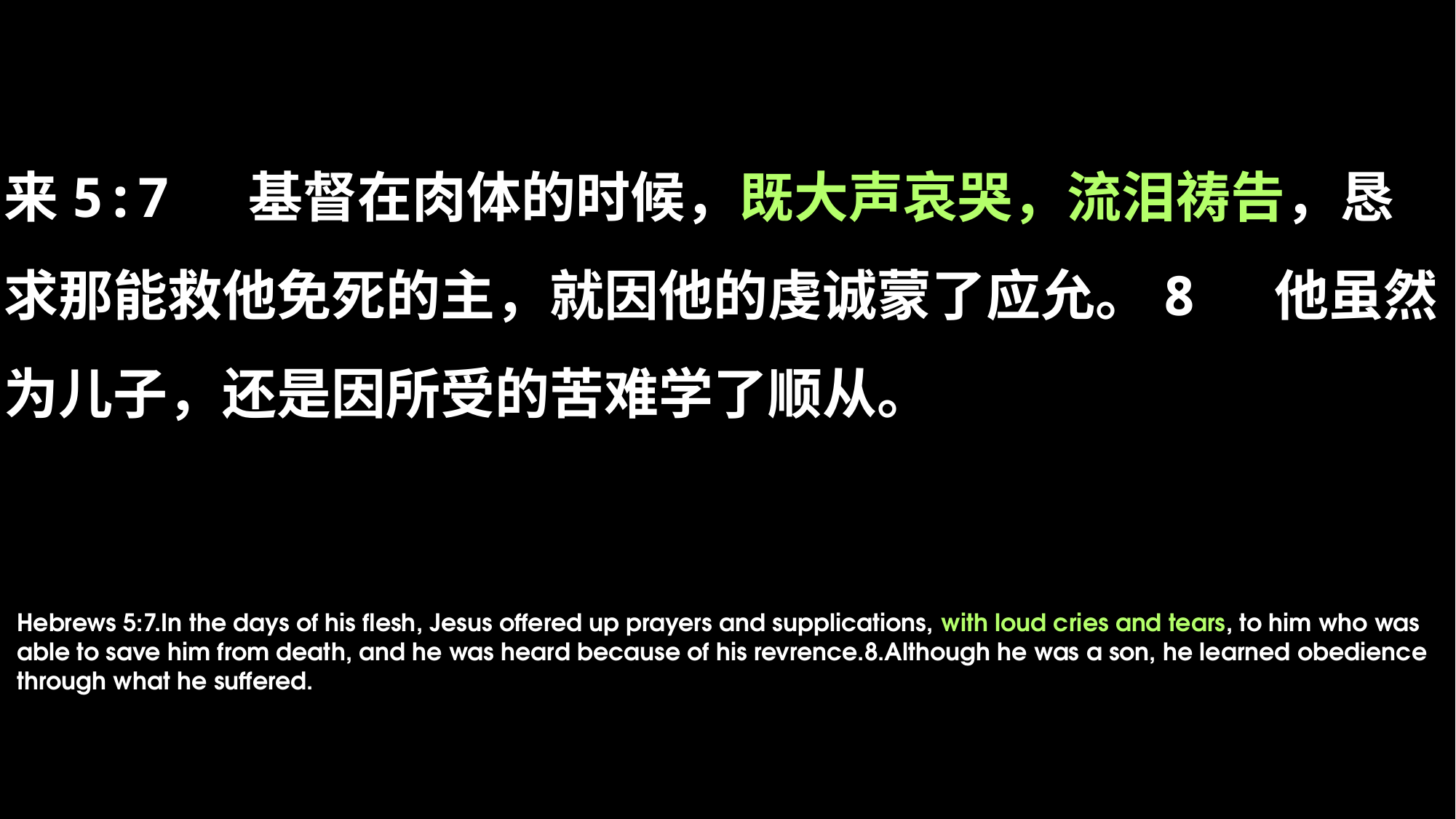

来5:7  基督在肉体的时候，既大声哀哭，流泪祷告，恳求那能救他免死的主，就因他的虔诚蒙了应允。8  他虽然为儿子，还是因所受的苦难学了顺从。
Hebrews 5:7.In the days of his flesh, Jesus offered up prayers and supplications, with loud cries and tears, to him who was able to save him from death, and he was heard because of his revrence.8.Although he was a son, he learned obedience through what he suffered.